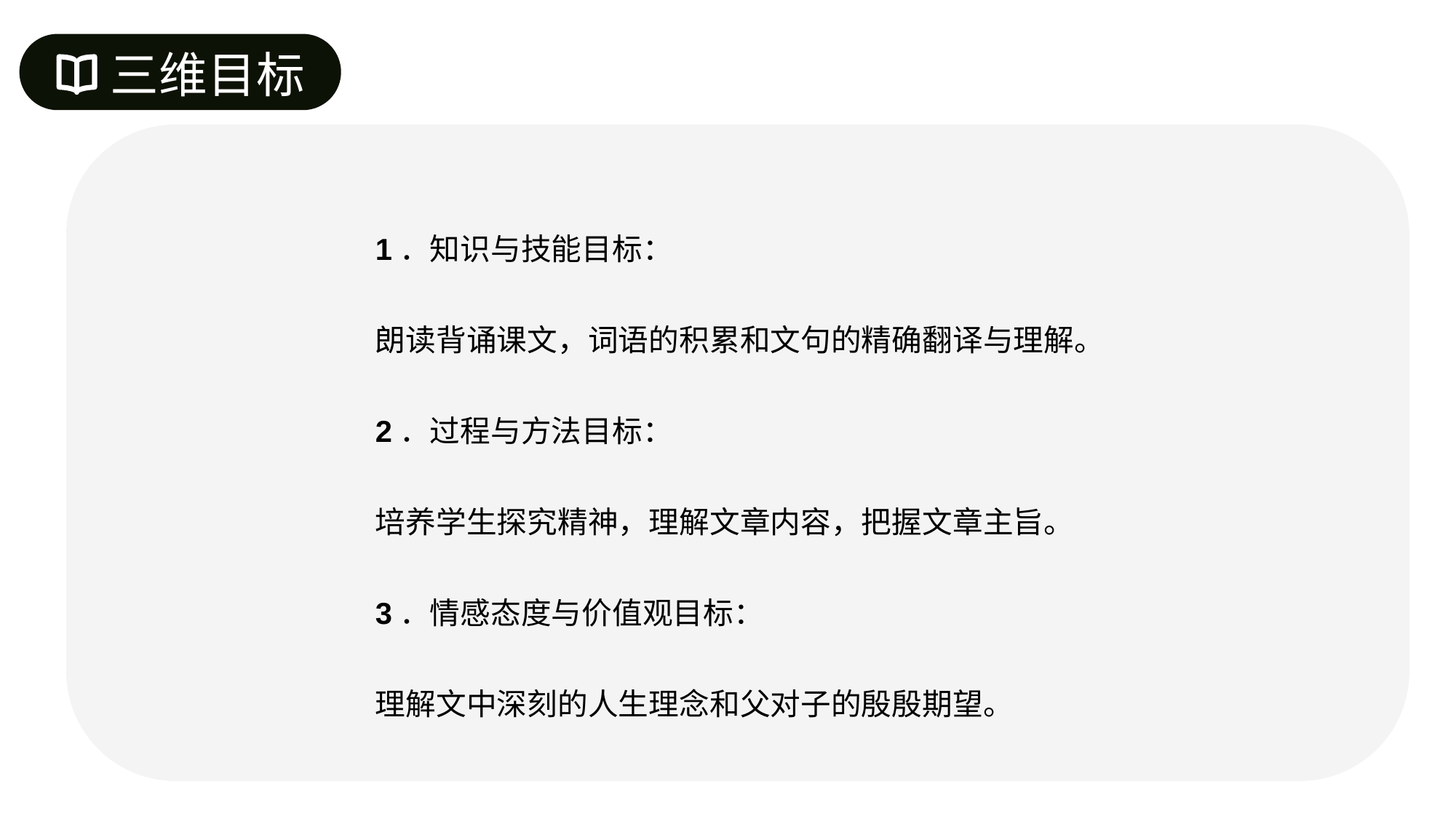

三维目标

1．知识与技能目标：
朗读背诵课文，词语的积累和文句的精确翻译与理解。
2．过程与方法目标：
培养学生探究精神，理解文章内容，把握文章主旨。
3．情感态度与价值观目标：
理解文中深刻的人生理念和父对子的殷殷期望。